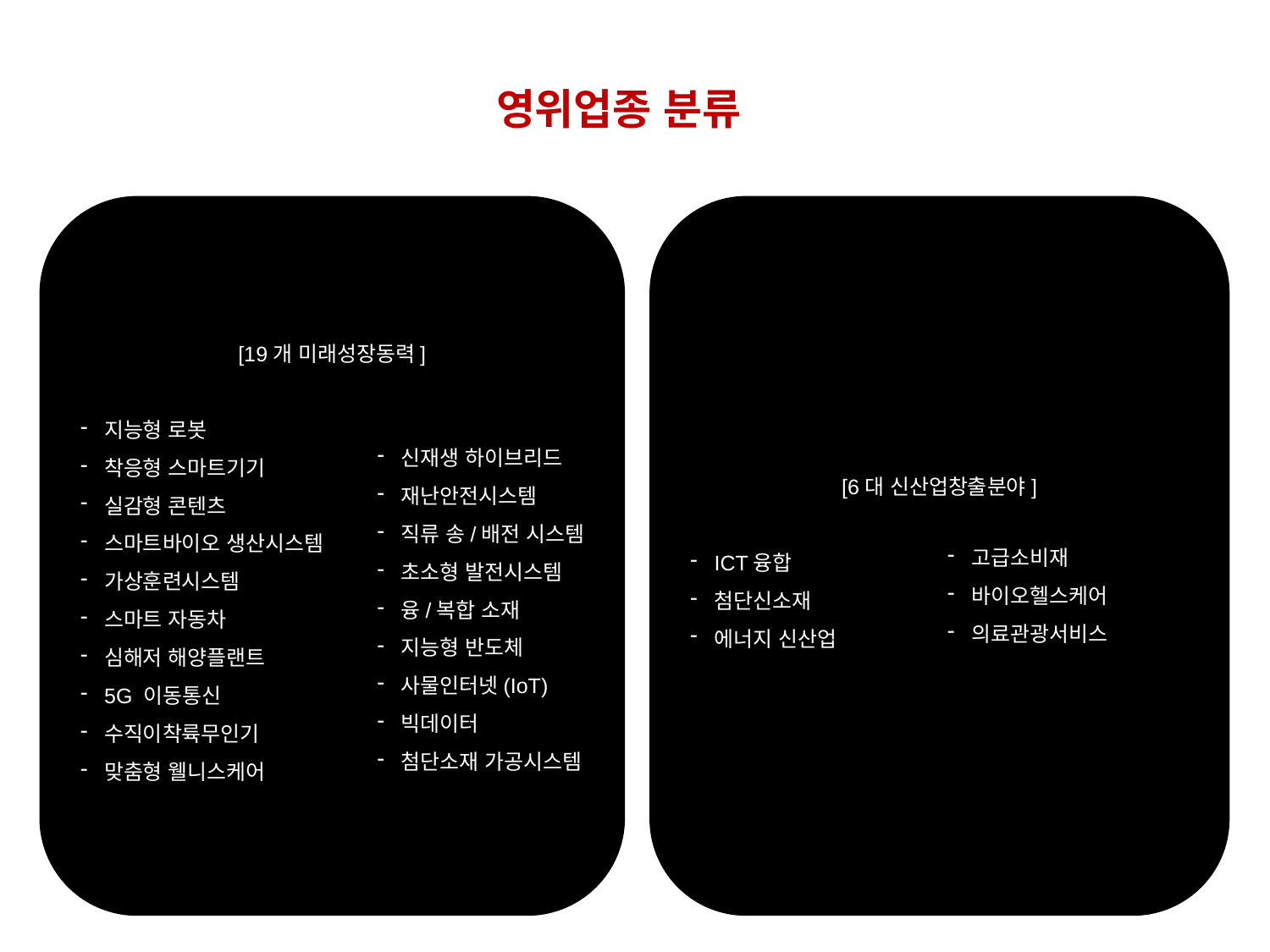

영위업종 분류
[19개 미래성장동력]

지능형 로봇
착응형 스마트기기
실감형 콘텐츠
스마트바이오 생산시스템
가상훈련시스템
스마트 자동차
심해저 해양플랜트
5G 이동통신
수직이착륙무인기
맞춤형 웰니스케어
신재생 하이브리드
재난안전시스템
직류 송/배전 시스템
초소형 발전시스템
융/복합 소재
지능형 반도체
사물인터넷(IoT)
빅데이터
첨단소재 가공시스템
[6대 신산업창출분야]

ICT융합
첨단신소재
에너지 신산업
고급소비재
바이오헬스케어
의료관광서비스